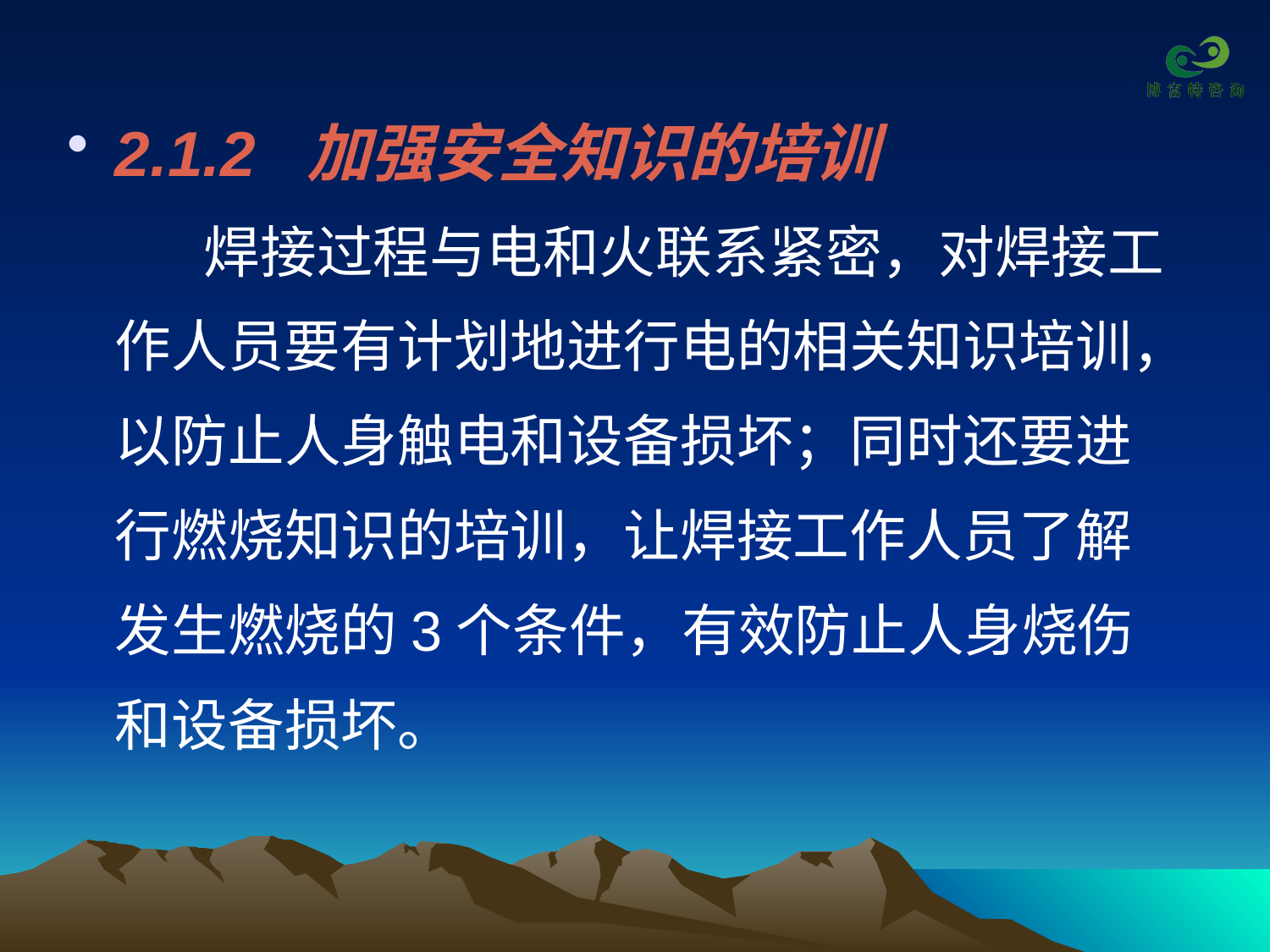

2.1.2  加强安全知识的培训  
       焊接过程与电和火联系紧密，对焊接工作人员要有计划地进行电的相关知识培训，以防止人身触电和设备损坏；同时还要进行燃烧知识的培训，让焊接工作人员了解发生燃烧的3个条件，有效防止人身烧伤和设备损坏。